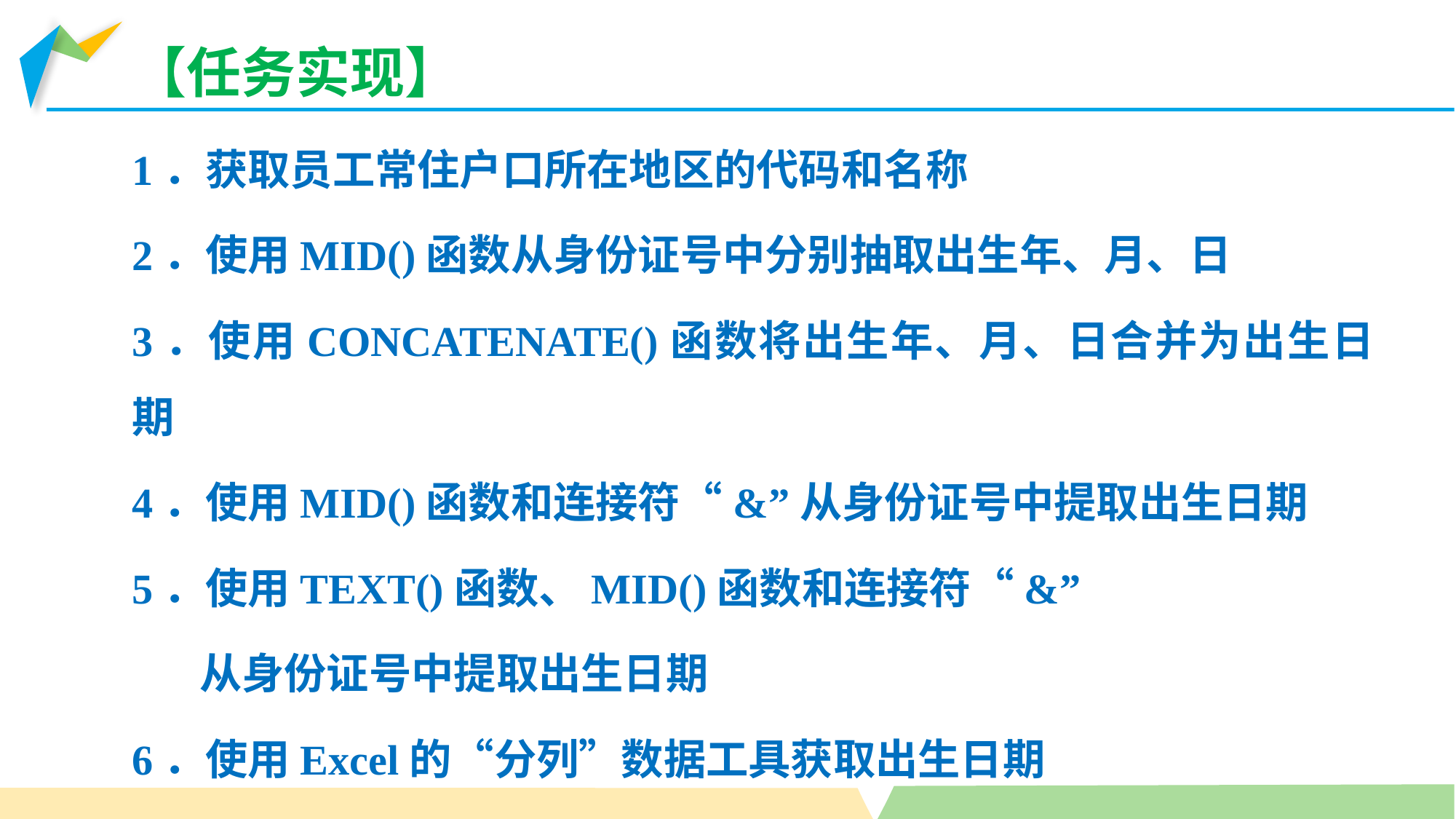

【任务实现】
1．获取员工常住户口所在地区的代码和名称
2．使用MID()函数从身份证号中分别抽取出生年、月、日
3．使用CONCATENATE()函数将出生年、月、日合并为出生日期
4．使用MID()函数和连接符“&”从身份证号中提取出生日期
5．使用TEXT()函数、MID()函数和连接符“&”
      从身份证号中提取出生日期
6．使用Excel的“分列”数据工具获取出生日期
7．计算年龄